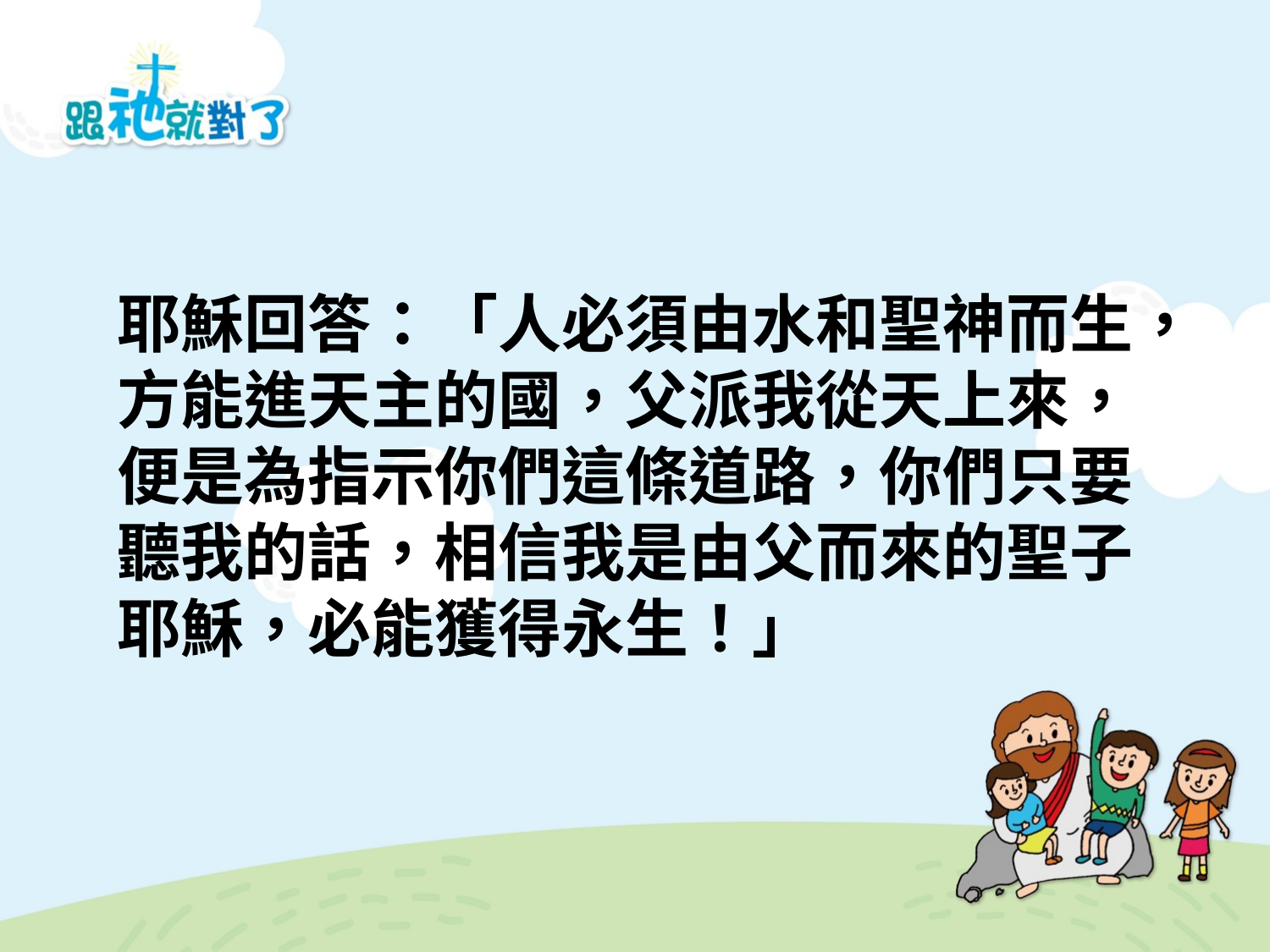

耶穌回答：「人必須由水和聖神而生，方能進天主的國，父派我從天上來，便是為指示你們這條道路，你們只要聽我的話，相信我是由父而來的聖子耶穌，必能獲得永生！」